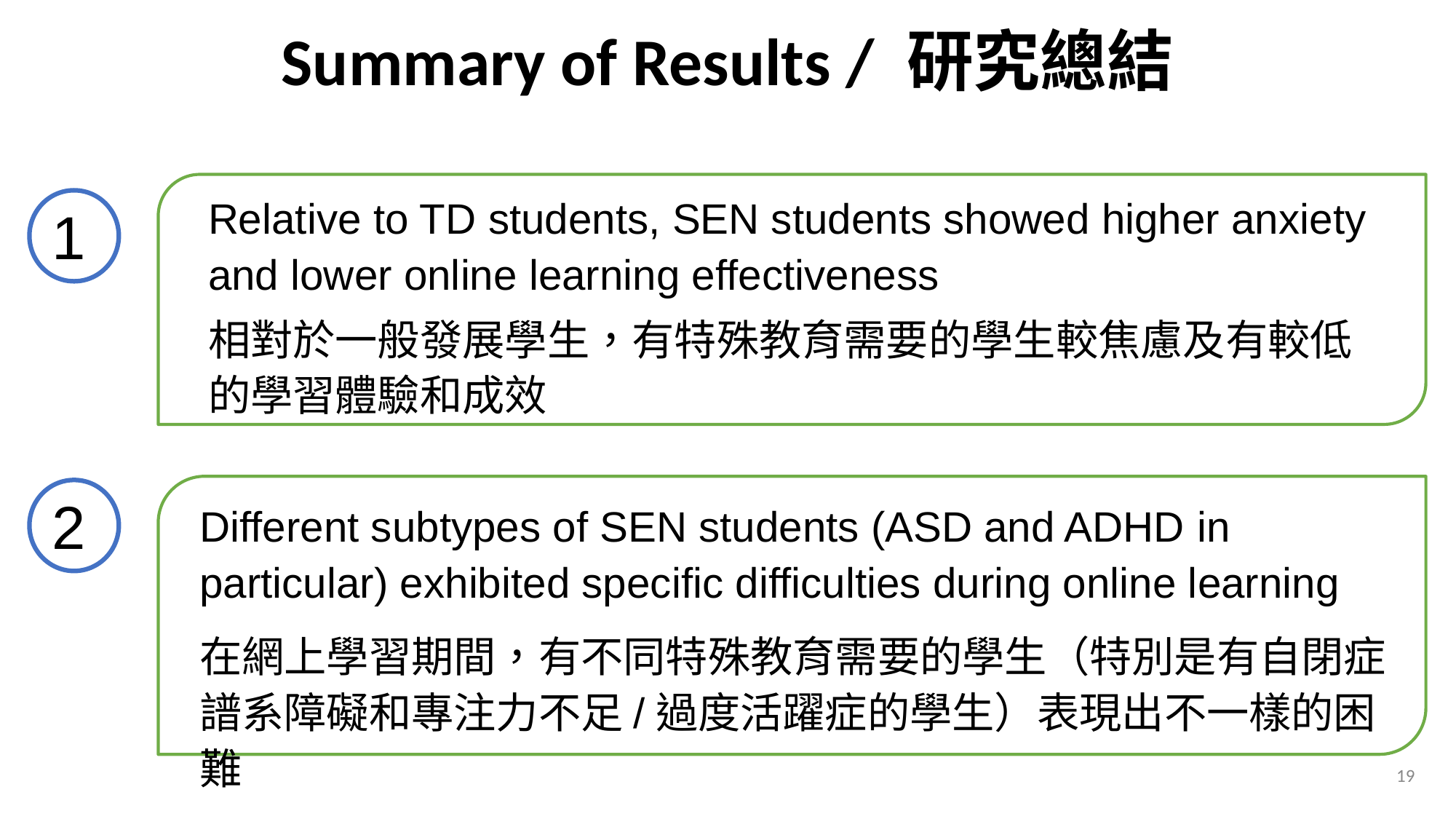

# Summary of Results / 研究總結

Relative to TD students, SEN students showed higher anxiety and lower online learning effectiveness
相對於一般發展學生，有特殊教育需要的學生較焦慮及有較低的學習體驗和成效

1

2
Different subtypes of SEN students (ASD and ADHD in particular) exhibited specific difficulties during online learning
在網上學習期間，有不同特殊教育需要的學生（特別是有自閉症譜系障礙和專注力不足/過度活躍症的學生）表現出不一樣的困難
19